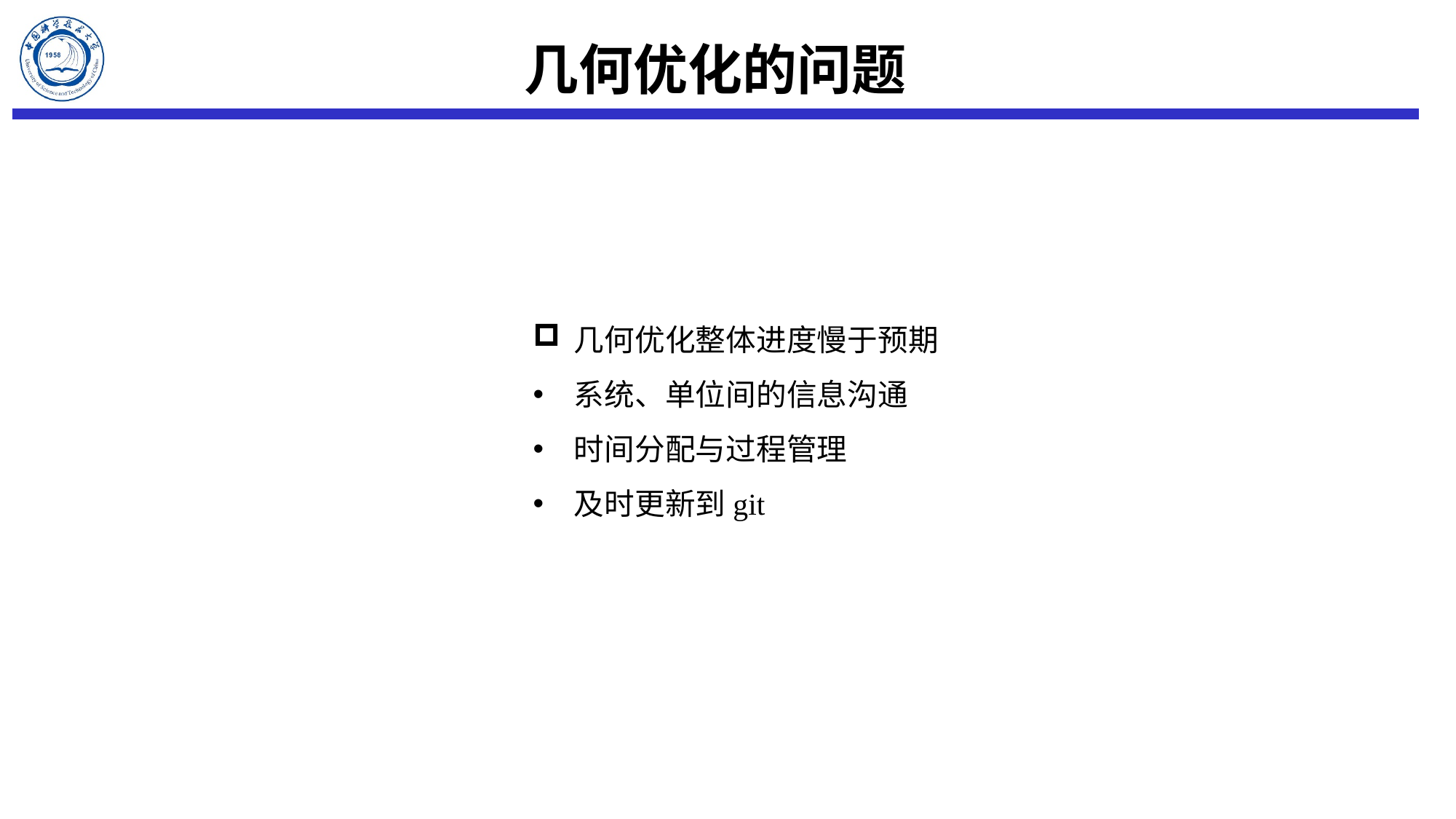

# 几何优化的问题
几何优化整体进度慢于预期
系统、单位间的信息沟通
时间分配与过程管理
及时更新到git